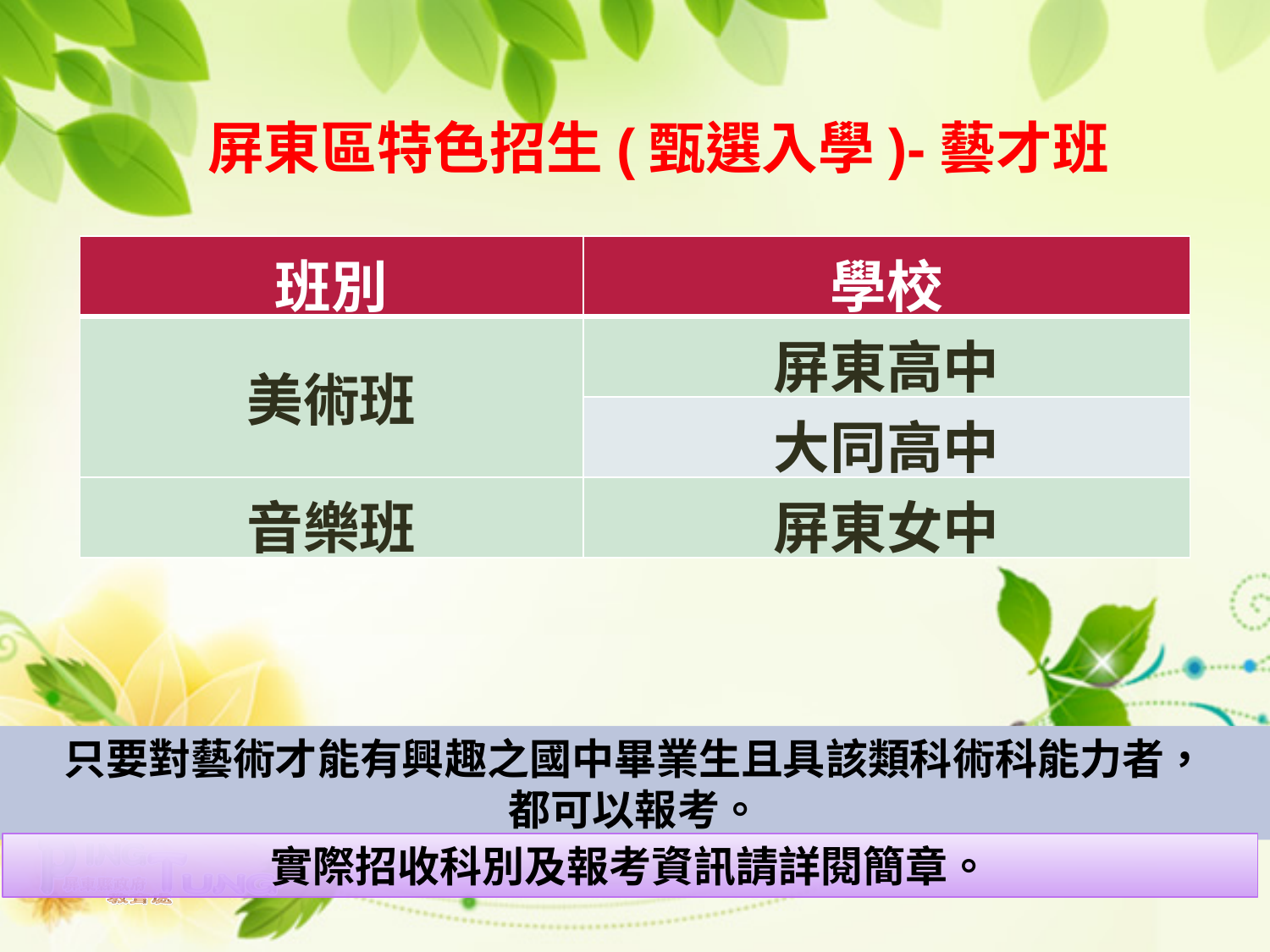

屏東區特色招生(甄選入學)-藝才班
| 班別 | 學校 |
| --- | --- |
| 美術班 | 屏東高中 |
|  | 大同高中 |
| 音樂班 | 屏東女中 |
只要對藝術才能有興趣之國中畢業生且具該類科術科能力者，
都可以報考。
實際招收科別及報考資訊請詳閱簡章。